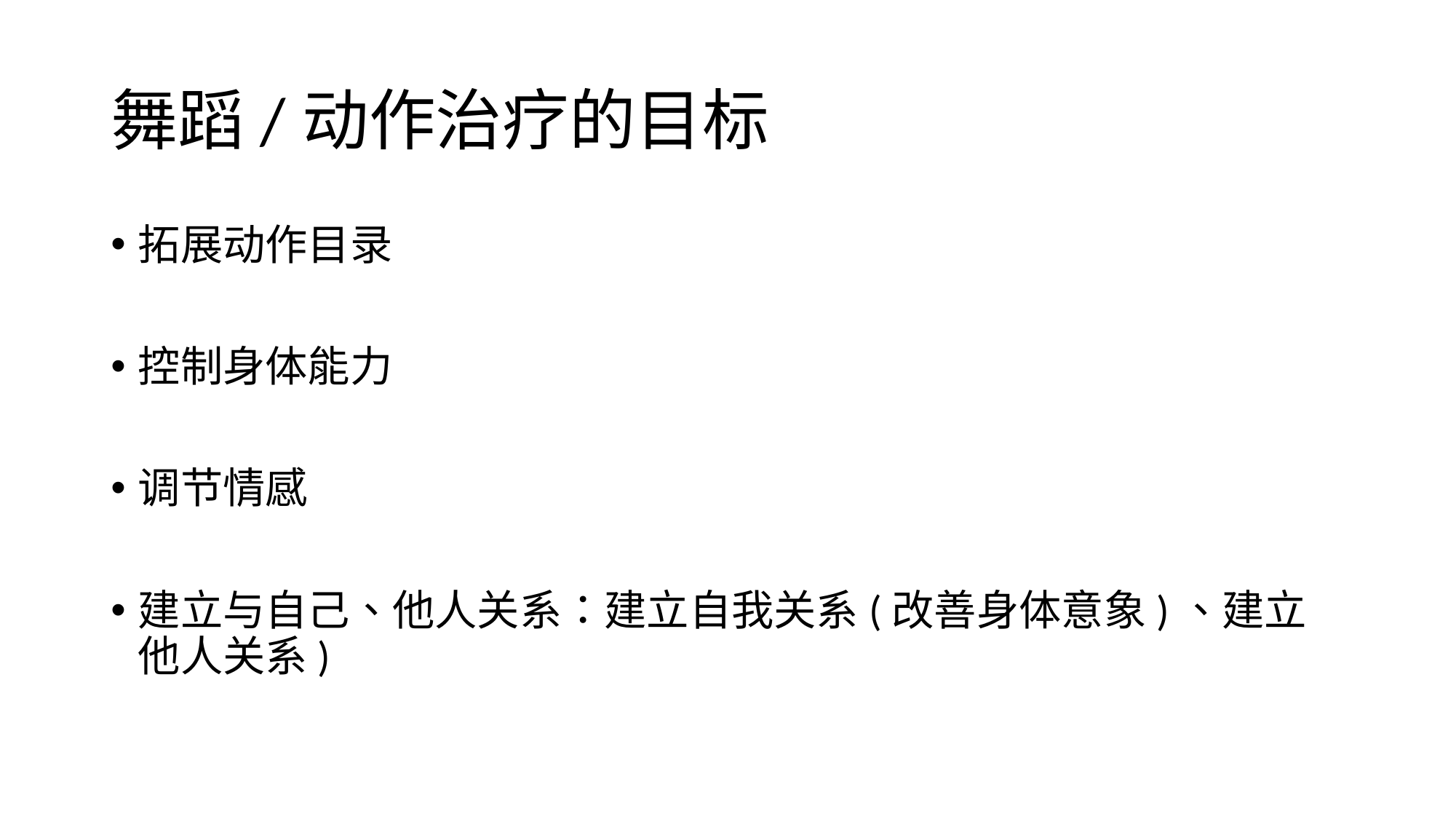

# 舞蹈/动作治疗的目标
拓展动作目录

控制身体能力

调节情感

建立与自己、他人关系：建立自我关系(改善身体意象)、建立他人关系)